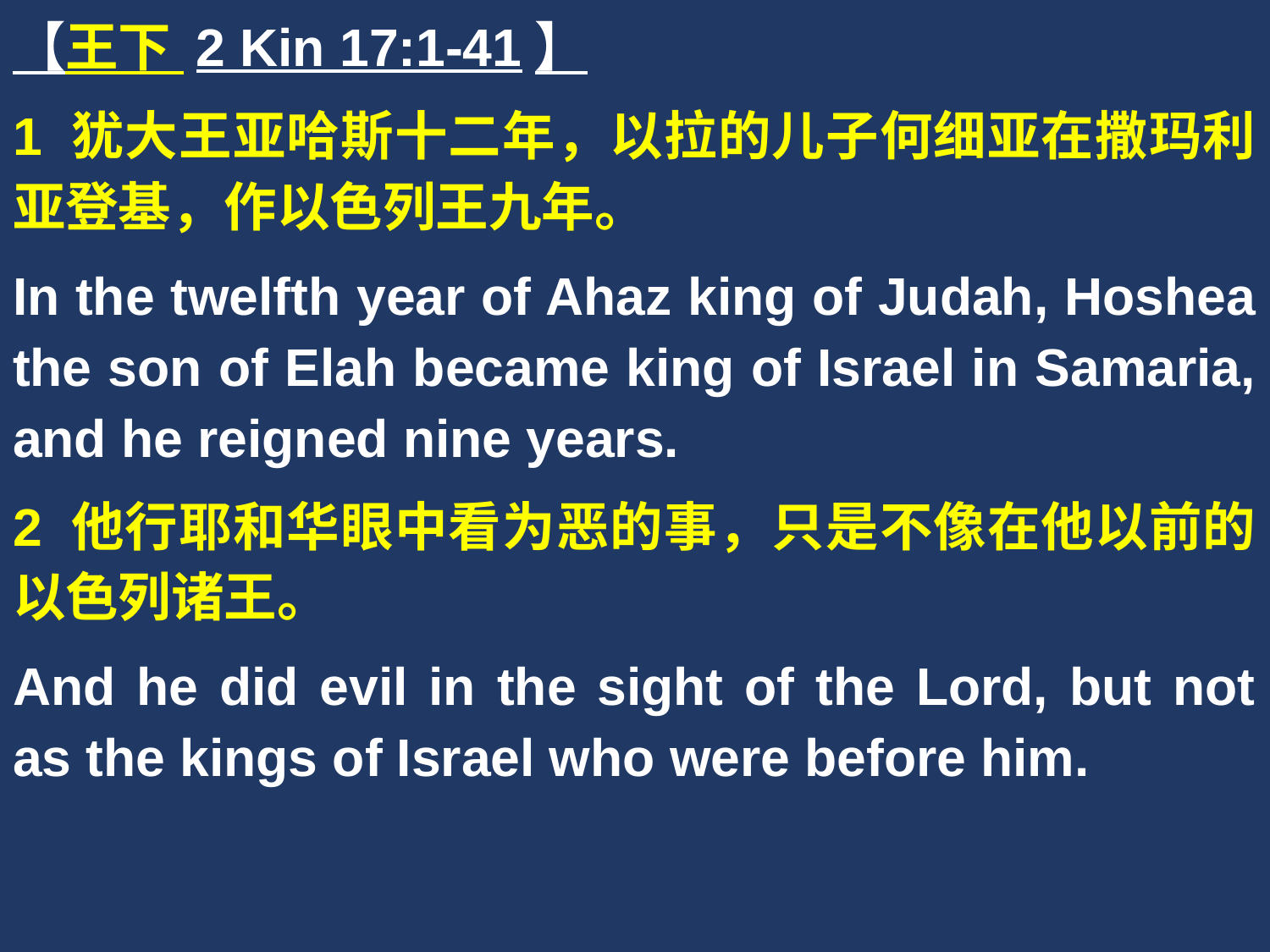

【王下 2 Kin 17:1-41】
1 犹大王亚哈斯十二年，以拉的儿子何细亚在撒玛利亚登基，作以色列王九年。
In the twelfth year of Ahaz king of Judah, Hoshea the son of Elah became king of Israel in Samaria, and he reigned nine years.
2 他行耶和华眼中看为恶的事，只是不像在他以前的以色列诸王。
And he did evil in the sight of the Lord, but not as the kings of Israel who were before him.